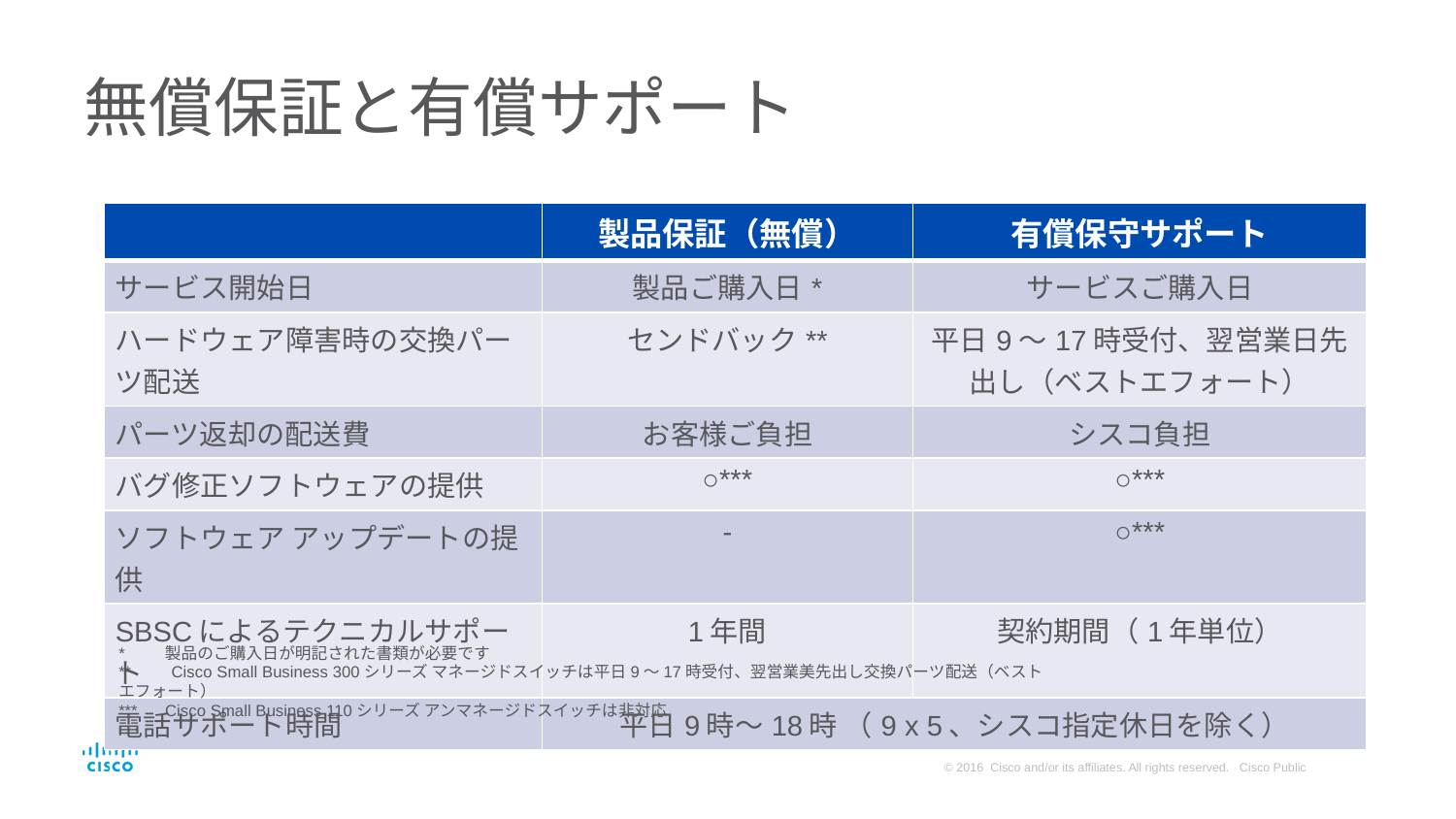

# 無償保証と有償サポート
|  | 製品保証（無償） | 有償保守サポート |
| --- | --- | --- |
| サービス開始日 | 製品ご購入日\* | サービスご購入日 |
| ハードウェア障害時の交換パーツ配送 | センドバック\*\* | 平日9～17時受付、翌営業日先出し（ベストエフォート） |
| パーツ返却の配送費 | お客様ご負担 | シスコ負担 |
| バグ修正ソフトウェアの提供 | ○\*\*\* | ○\*\*\* |
| ソフトウェア アップデートの提供 | ‐ | ○\*\*\* |
| SBSCによるテクニカルサポート | 1年間 | 契約期間（1年単位） |
| 電話サポート時間 | 平日9時～18時 （9 x 5、シスコ指定休日を除く） |  |
*　　 製品のご購入日が明記された書類が必要です
**　　Cisco Small Business 300シリーズ マネージドスイッチは平日9～17時受付、翌営業美先出し交換パーツ配送（ベストエフォート）
***　 Cisco Small Business 110シリーズ アンマネージドスイッチは非対応